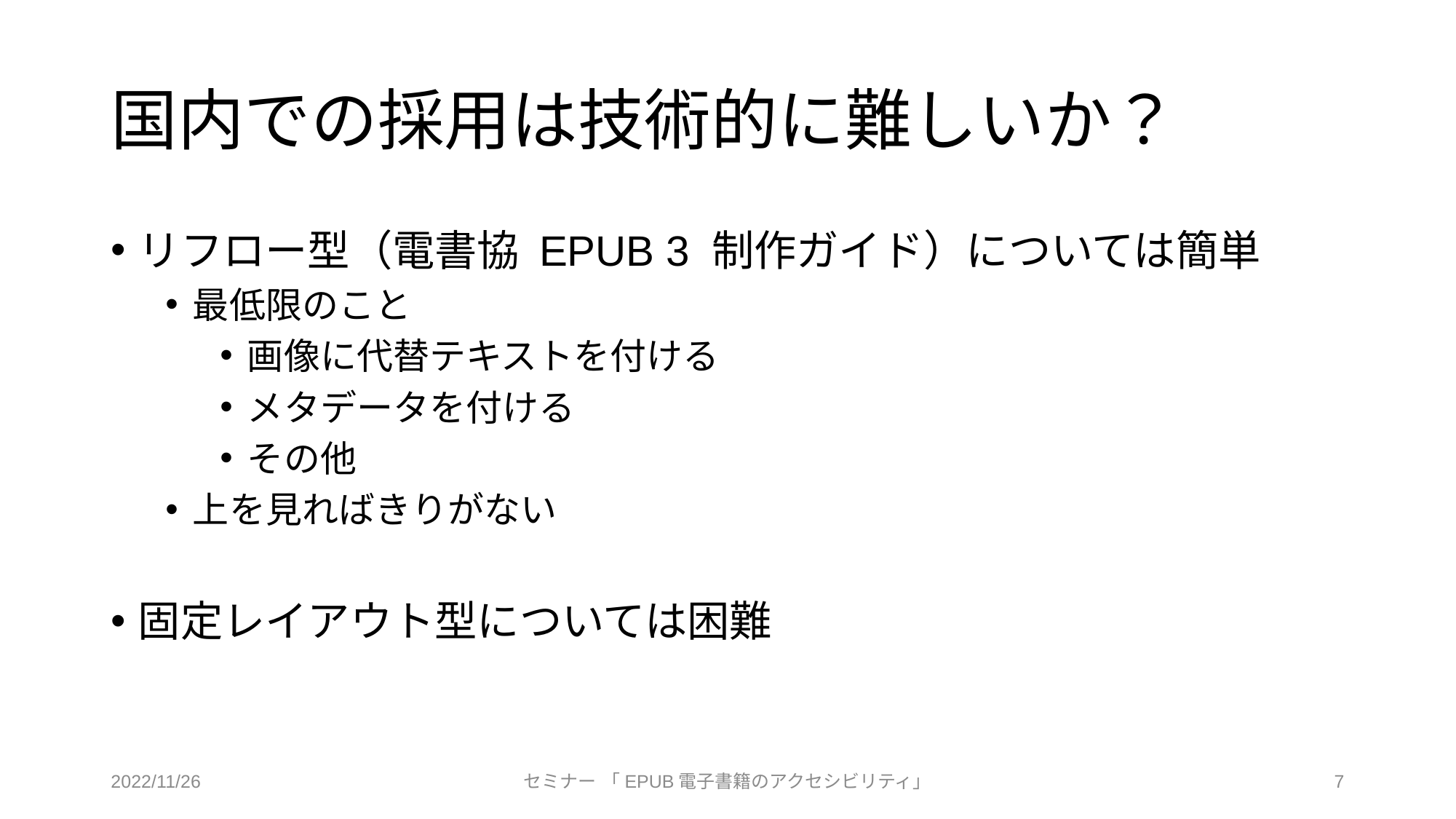

# 国内での採用は技術的に難しいか？
リフロー型（電書協 EPUB 3 制作ガイド）については簡単
最低限のこと
画像に代替テキストを付ける
メタデータを付ける
その他
上を見ればきりがない

固定レイアウト型については困難
2022/11/26
セミナー 「EPUB電子書籍のアクセシビリティ」
7